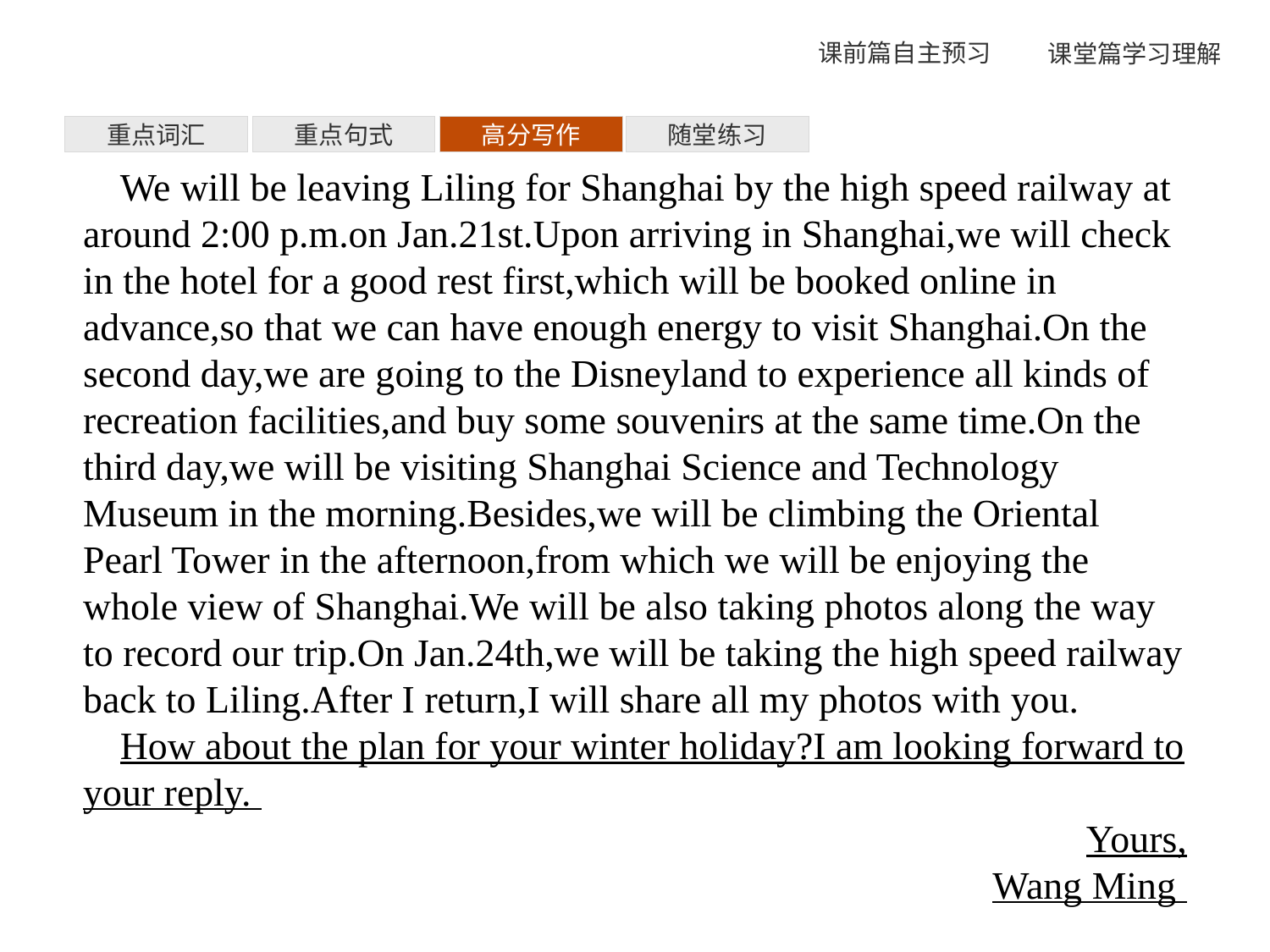

重点词汇
重点句式
高分写作
随堂练习
We will be leaving Liling for Shanghai by the high speed railway at around 2:00 p.m.on Jan.21st.Upon arriving in Shanghai,we will check in the hotel for a good rest first,which will be booked online in advance,so that we can have enough energy to visit Shanghai.On the second day,we are going to the Disneyland to experience all kinds of recreation facilities,and buy some souvenirs at the same time.On the third day,we will be visiting Shanghai Science and Technology Museum in the morning.Besides,we will be climbing the Oriental Pearl Tower in the afternoon,from which we will be enjoying the whole view of Shanghai.We will be also taking photos along the way to record our trip.On Jan.24th,we will be taking the high speed railway back to Liling.After I return,I will share all my photos with you.
How about the plan for your winter holiday?I am looking forward to your reply.
Yours,
Wang Ming